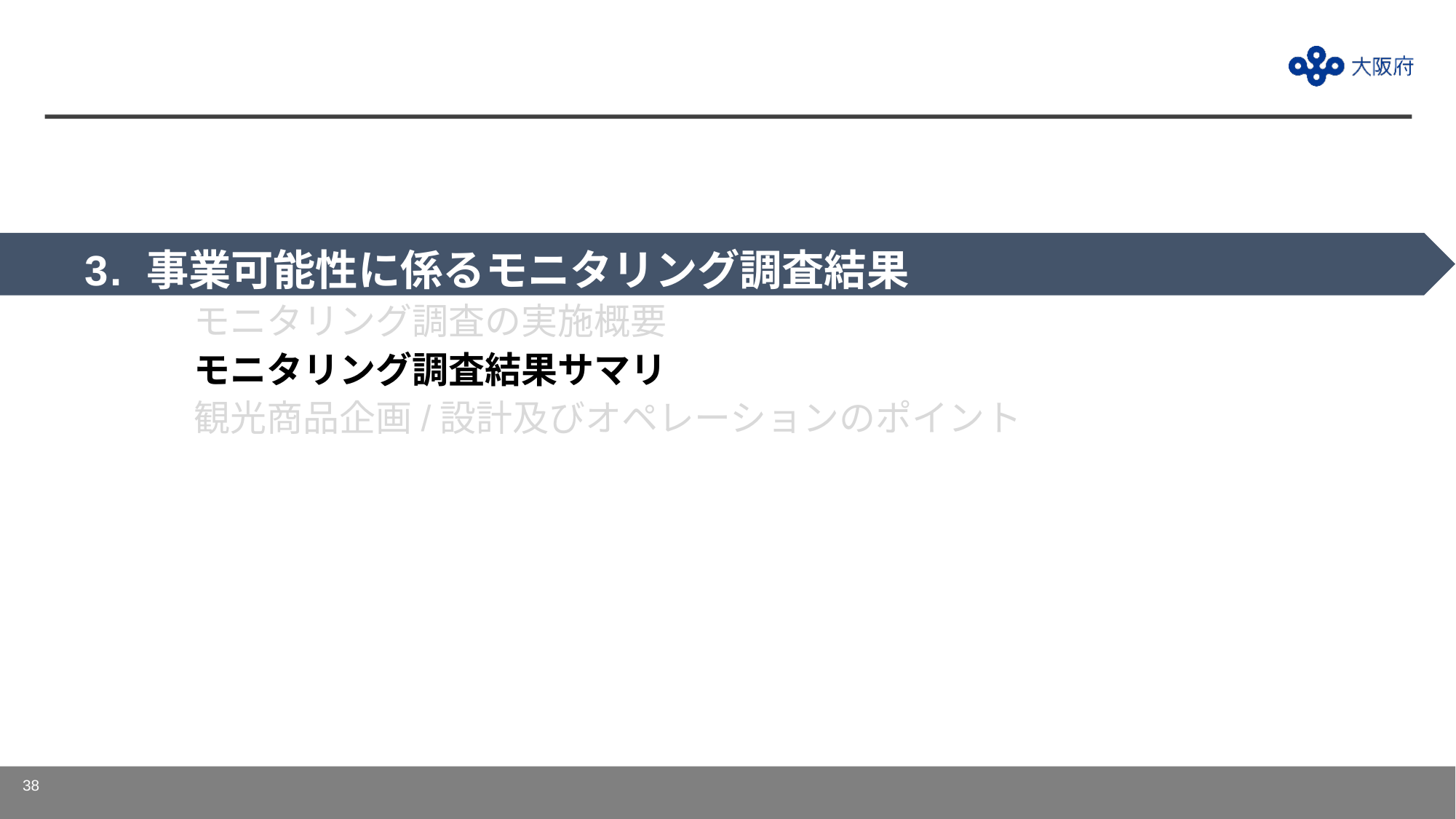

事業可能性に係るモニタリング調査結果
	モニタリング調査の実施概要
	モニタリング調査結果サマリ
	観光商品企画/設計及びオペレーションのポイント